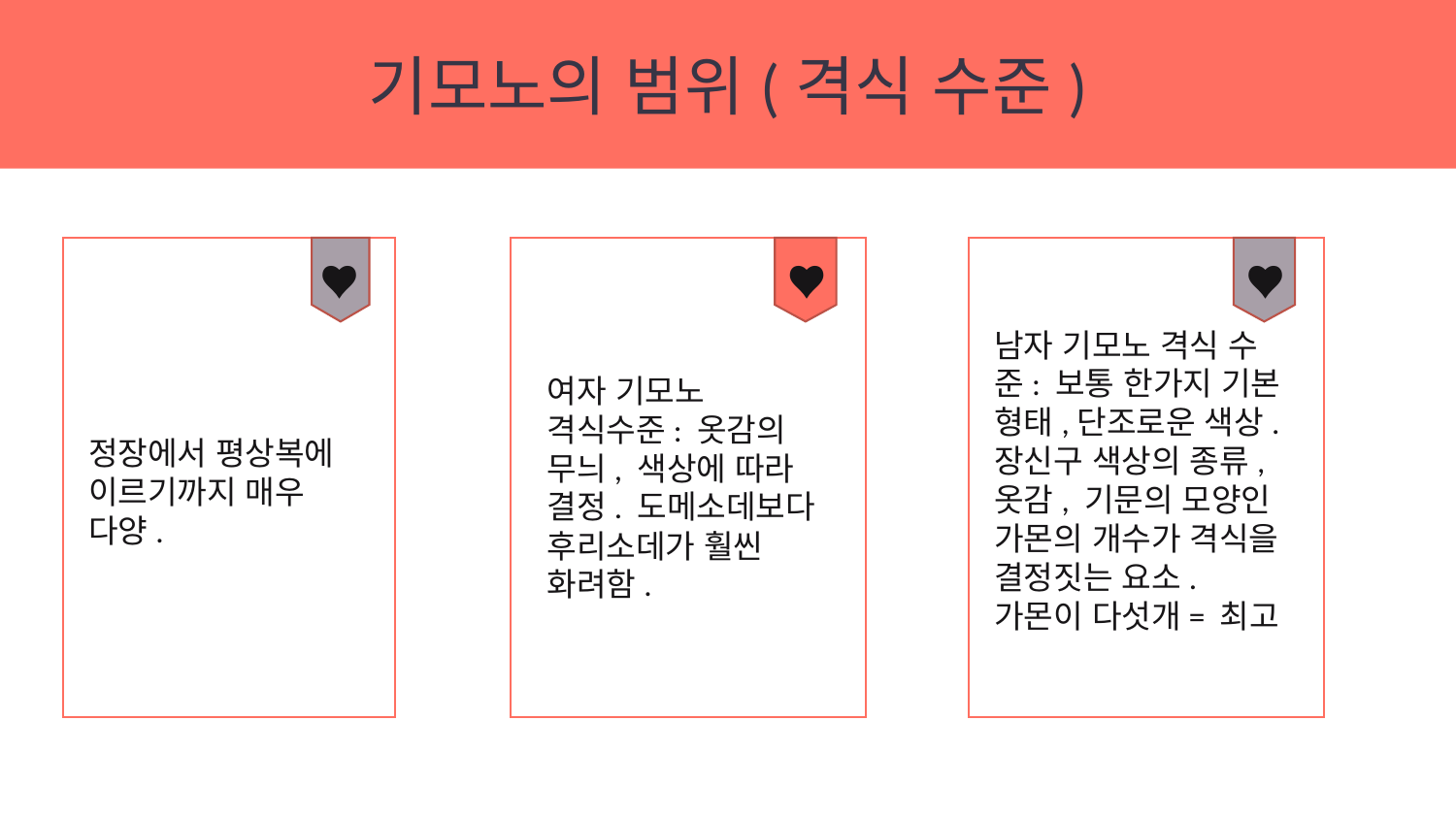

기모노의 범위(격식 수준)

♥
♥
♥
2
남자 기모노 격식 수준: 보통 한가지 기본 형태,단조로운 색상.장신구 색상의 종류,옷감, 기문의 모양인 가몬의 개수가 격식을 결정짓는 요소. 가몬이 다섯개= 최고
여자 기모노 격식수준: 옷감의 무늬, 색상에 따라 결정. 도메소데보다 후리소데가 훨씬 화려함.
정장에서 평상복에 이르기까지 매우 다양.